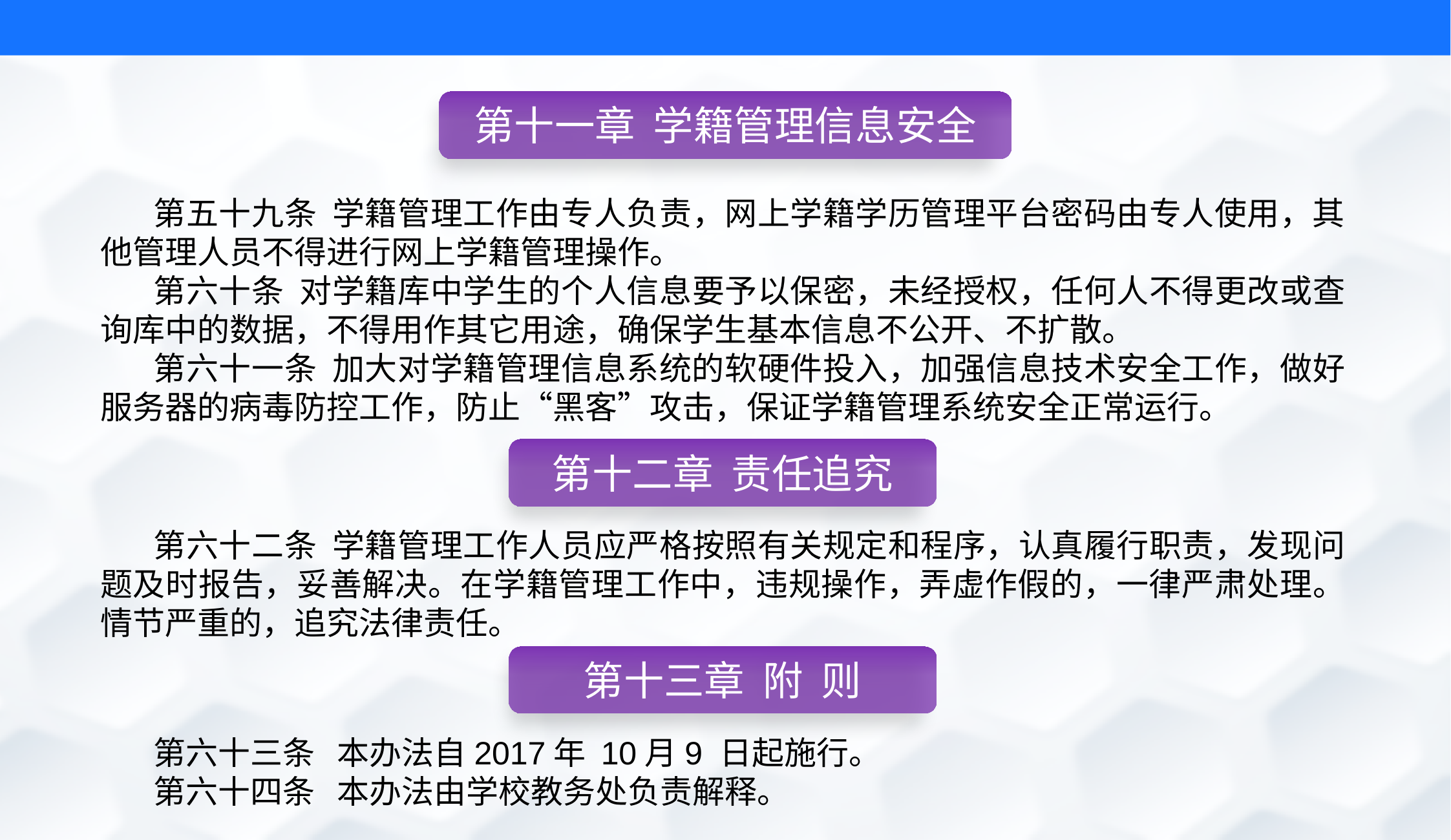

第十一章  学籍管理信息安全
第五十九条  学籍管理工作由专人负责，网上学籍学历管理平台密码由专人使用，其他管理人员不得进行网上学籍管理操作。
第六十条  对学籍库中学生的个人信息要予以保密，未经授权，任何人不得更改或查询库中的数据，不得用作其它用途，确保学生基本信息不公开、不扩散。
第六十一条  加大对学籍管理信息系统的软硬件投入，加强信息技术安全工作，做好服务器的病毒防控工作，防止“黑客”攻击，保证学籍管理系统安全正常运行。

第十二章  责任追究
第六十二条  学籍管理工作人员应严格按照有关规定和程序，认真履行职责，发现问题及时报告，妥善解决。在学籍管理工作中，违规操作，弄虚作假的，一律严肃处理。情节严重的，追究法律责任。

第十三章  附  则
第六十三条   本办法自2017年 10月9 日起施行。
第六十四条   本办法由学校教务处负责解释。